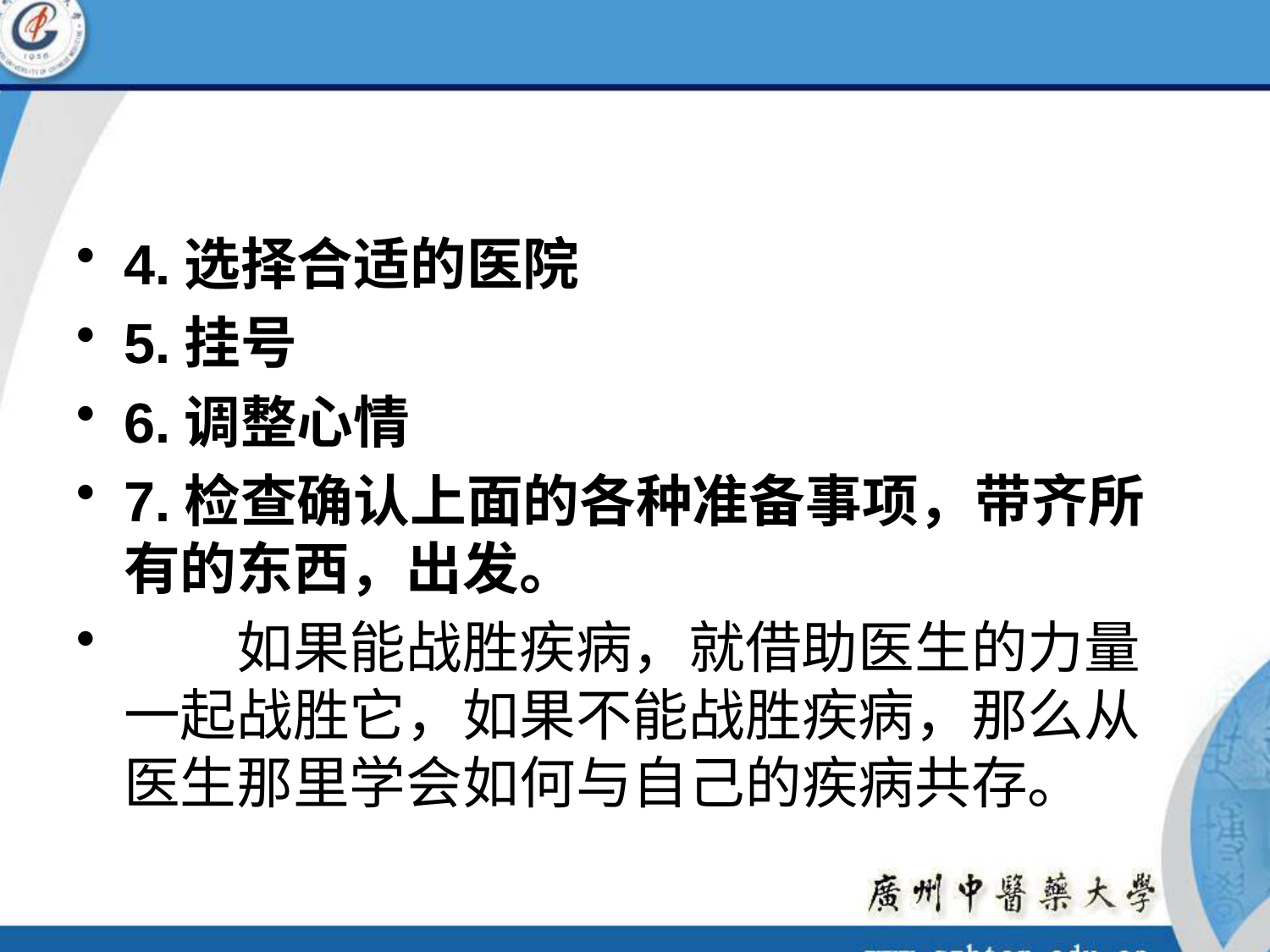

#
4.选择合适的医院
5.挂号
6.调整心情
7.检查确认上面的各种准备事项，带齐所有的东西，出发。
　　如果能战胜疾病，就借助医生的力量一起战胜它，如果不能战胜疾病，那么从医生那里学会如何与自己的疾病共存。